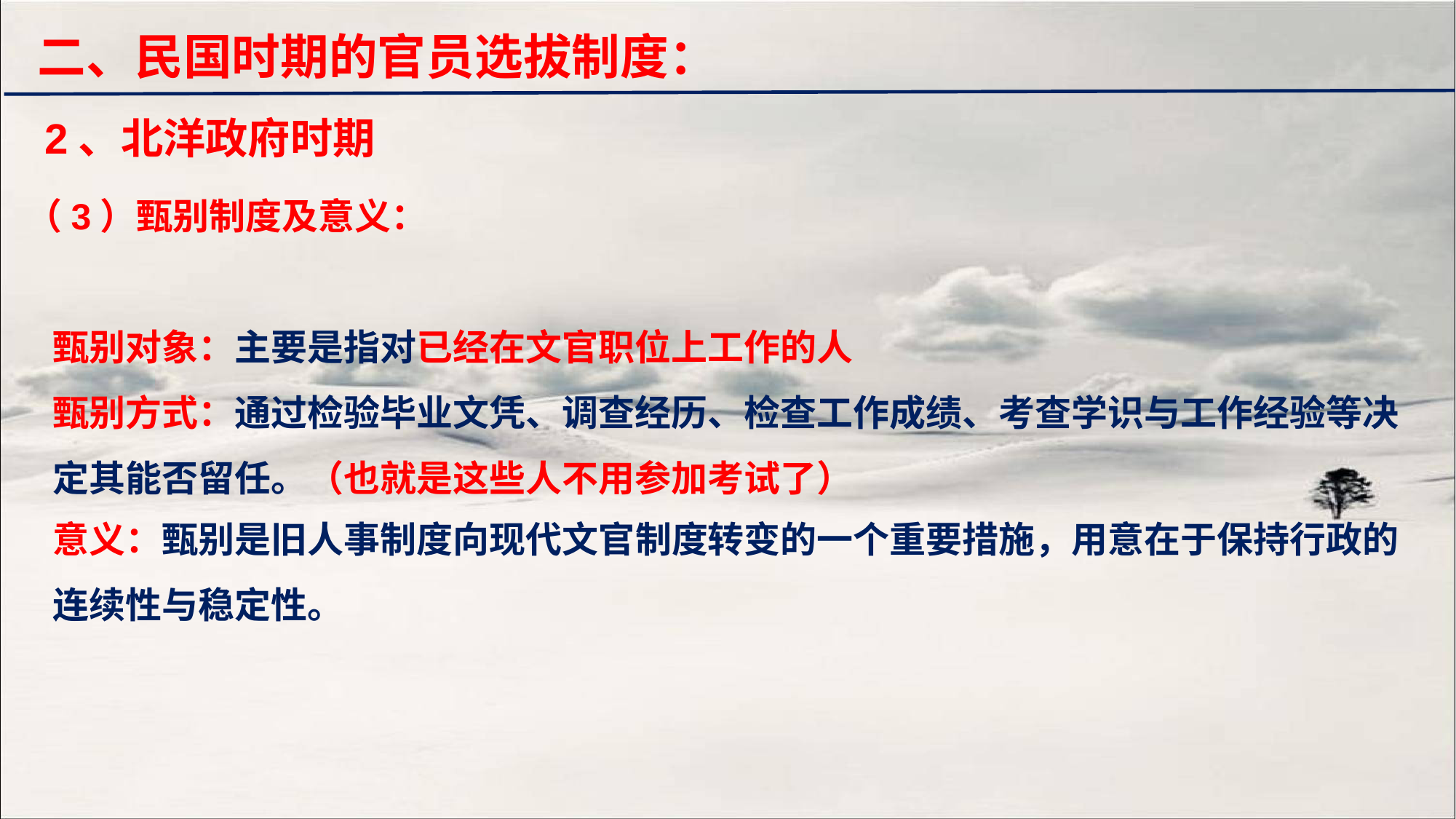

二、民国时期的官员选拔制度：
2、北洋政府时期
 （3）甄别制度及意义：
甄别对象：主要是指对已经在文官职位上工作的人
甄别方式：通过检验毕业文凭、调查经历、检查工作成绩、考查学识与工作经验等决定其能否留任。（也就是这些人不用参加考试了）
意义：甄别是旧人事制度向现代文官制度转变的一个重要措施，用意在于保持行政的连续性与稳定性。